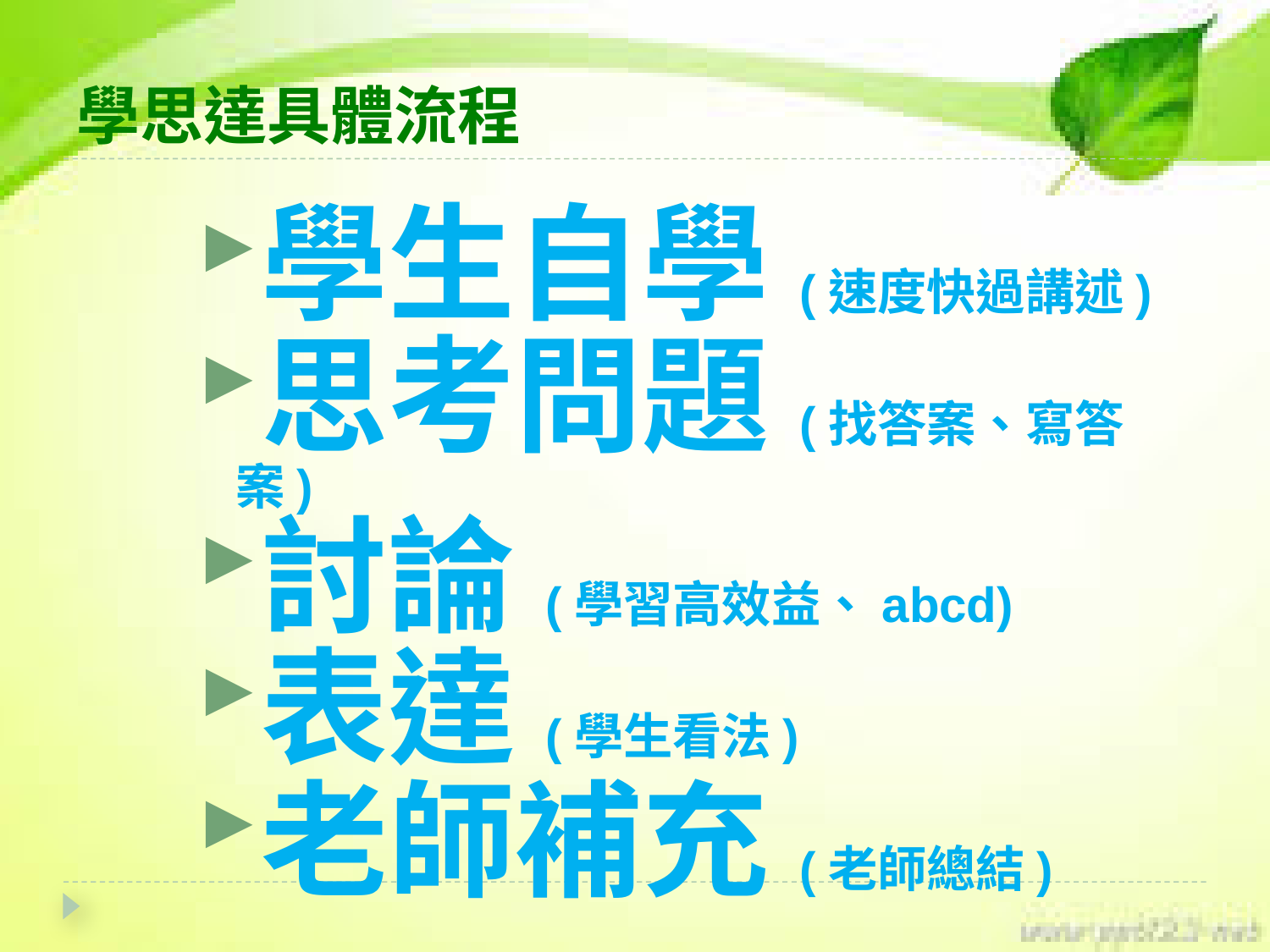

學思達具體流程

學生自學(速度快過講述)
思考問題(找答案、寫答案)
討論(學習高效益、abcd)
表達(學生看法)
老師補充(老師總結)